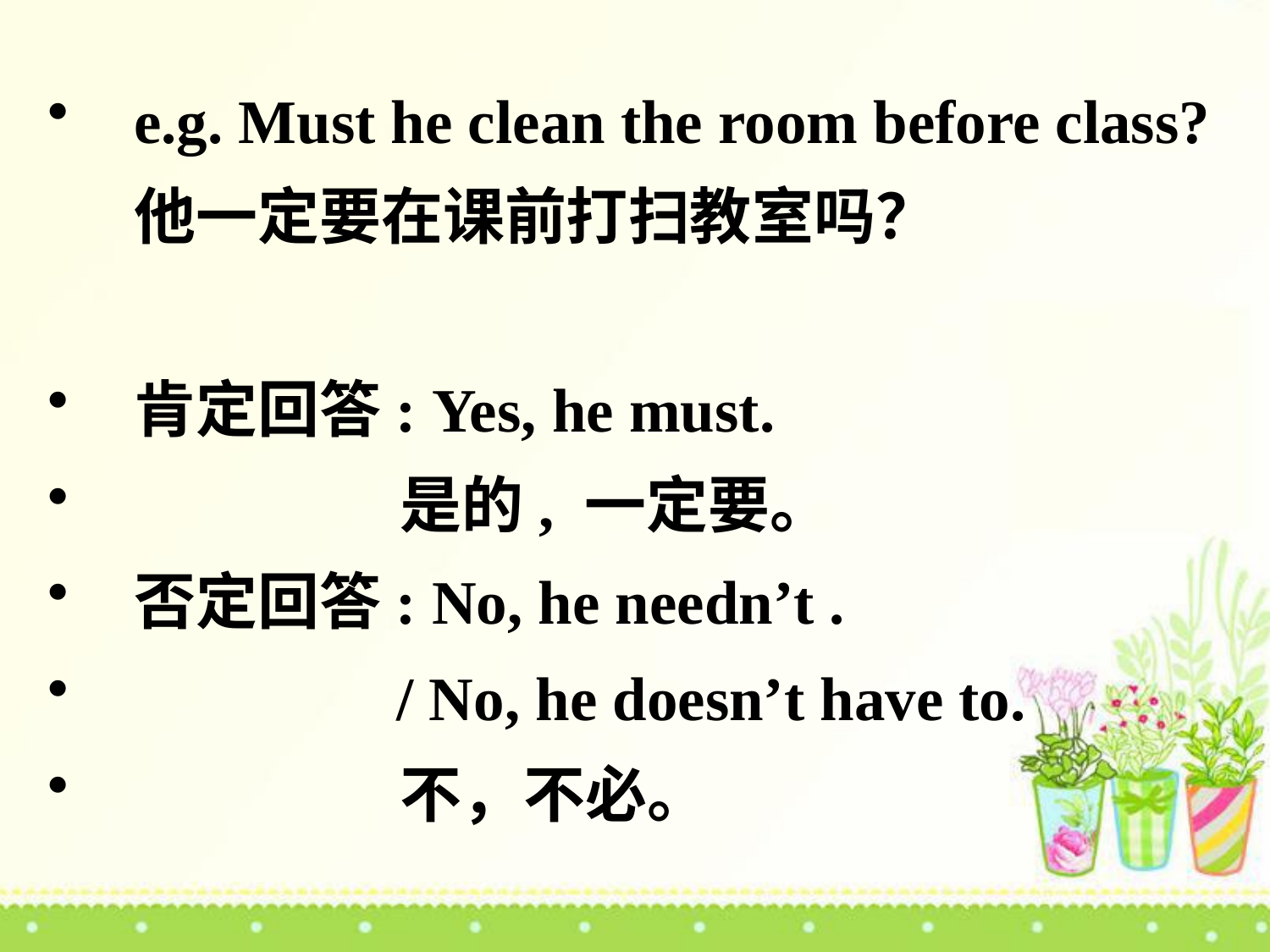

e.g. Must he clean the room before class? 他一定要在课前打扫教室吗？

肯定回答: Yes, he must.
                  是的, 一定要。
否定回答: No, he needn’t .
                 / No, he doesn’t have to.
                  不，不必。